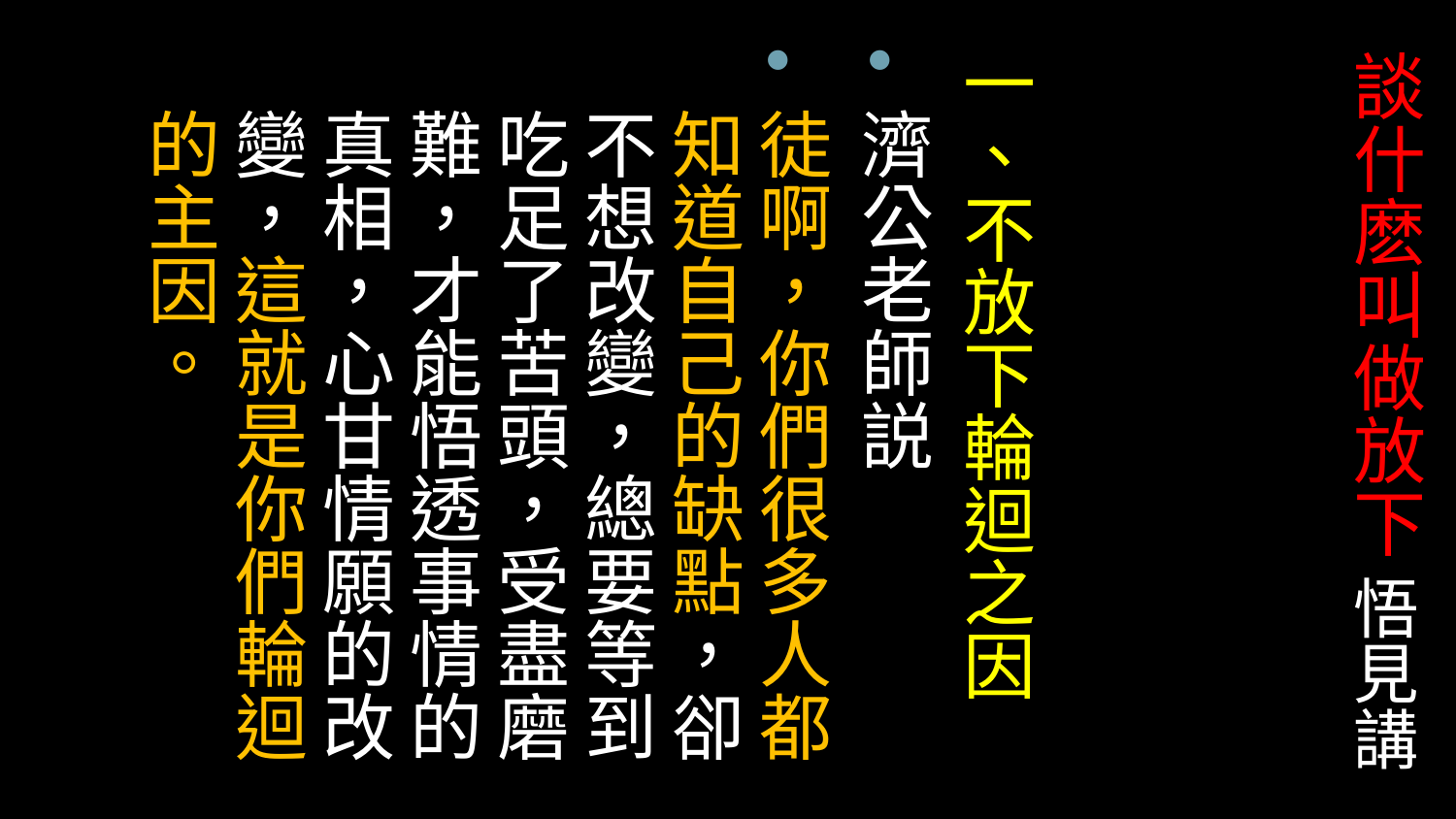

一、不放下輪迴之因
濟公老師説
徒啊，你們很多人都知道自己的缺點，卻不想改變，總要等到吃足了苦頭，受盡磨難，才能悟透事情的真相，心甘情願的改變，這就是你們輪迴的主因。

# 談什麽叫做放下 悟見講